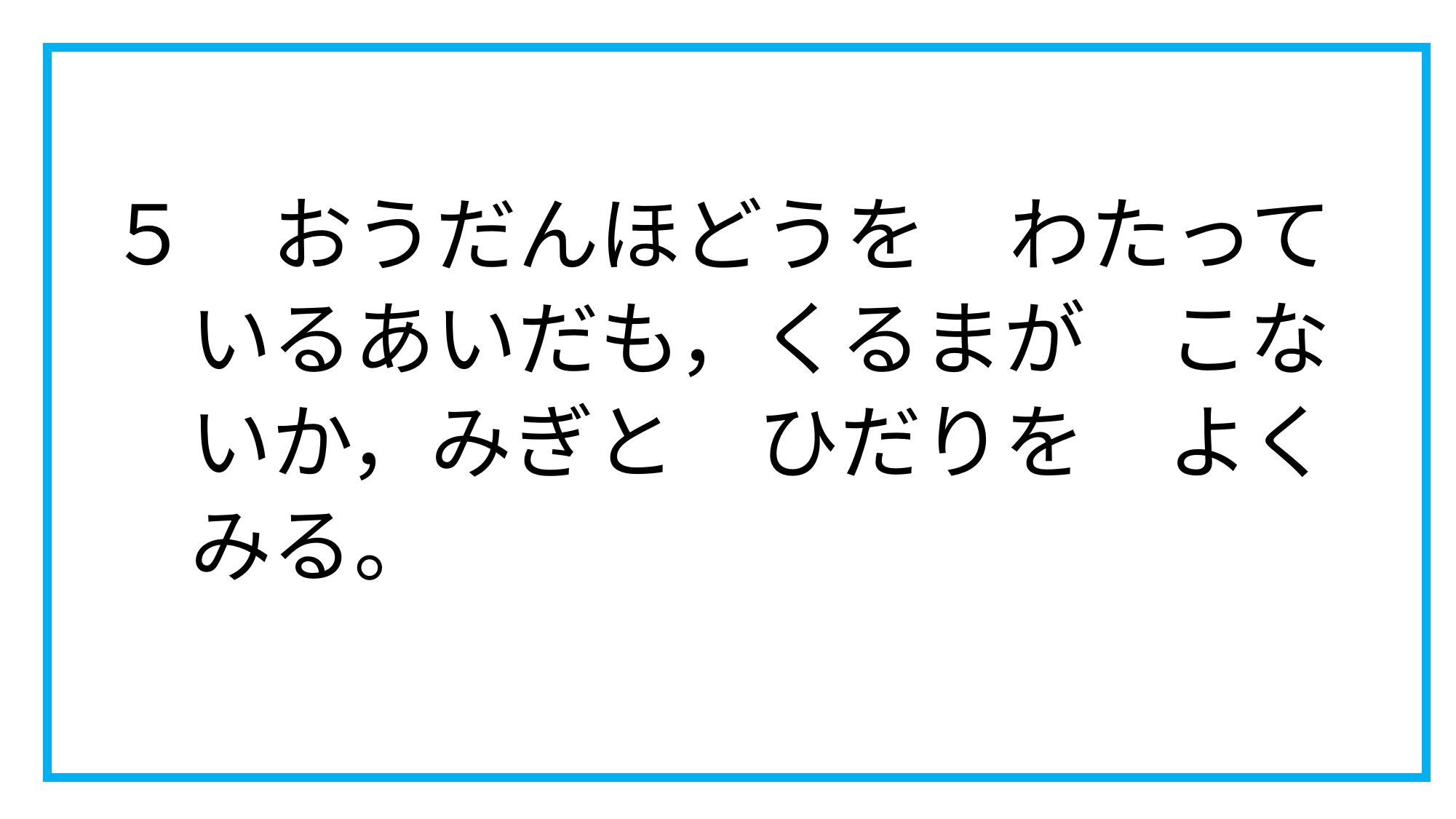

５　おうだんほどうを　わたって
　いるあいだも，くるまが　こな
　いか，みぎと　ひだりを　よく
　みる。